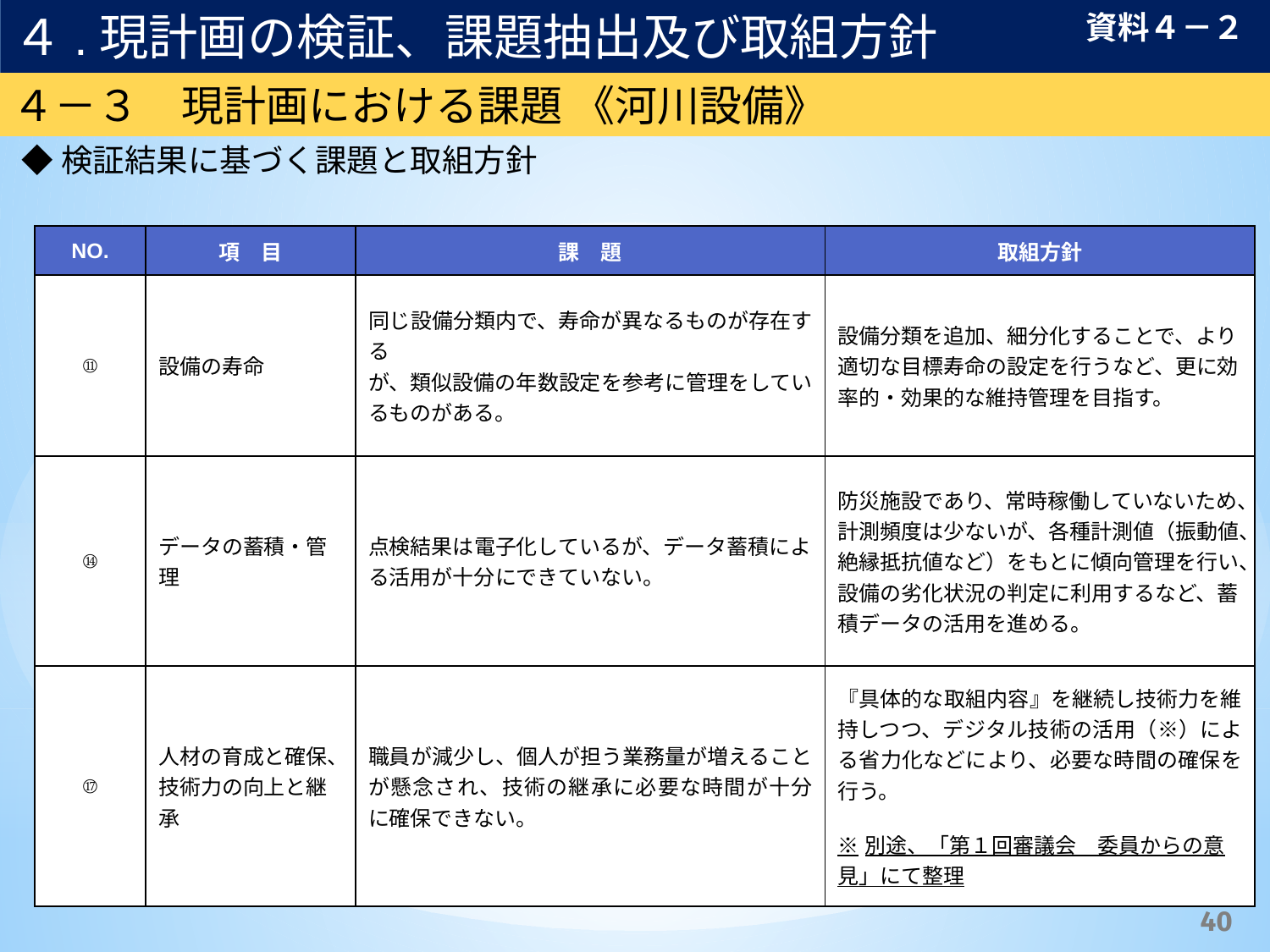

４.現計画の検証、課題抽出及び取組方針

資料４－２
４－３　現計画における課題 《河川設備》
◆検証結果に基づく課題と取組方針
| NO. | 項　目 | 課　題 | 取組方針 |
| --- | --- | --- | --- |
| ⑪ | 設備の寿命 | 同じ設備分類内で、寿命が異なるものが存在する が、類似設備の年数設定を参考に管理をしているものがある。 | 設備分類を追加、細分化することで、より適切な目標寿命の設定を行うなど、更に効率的・効果的な維持管理を目指す。 |
| ⑭ | データの蓄積・管理 | 点検結果は電子化しているが、データ蓄積による活用が十分にできていない。 | 防災施設であり、常時稼働していないため、計測頻度は少ないが、各種計測値（振動値、絶縁抵抗値など）をもとに傾向管理を行い、設備の劣化状況の判定に利用するなど、蓄積データの活用を進める。 |
| ⑰ | 人材の育成と確保、技術力の向上と継承 | 職員が減少し、個人が担う業務量が増えることが懸念され、技術の継承に必要な時間が十分に確保できない。 | 『具体的な取組内容』を継続し技術力を維持しつつ、デジタル技術の活用（※）による省力化などにより、必要な時間の確保を行う。 ※別途、「第１回審議会　委員からの意見」にて整理 |
40